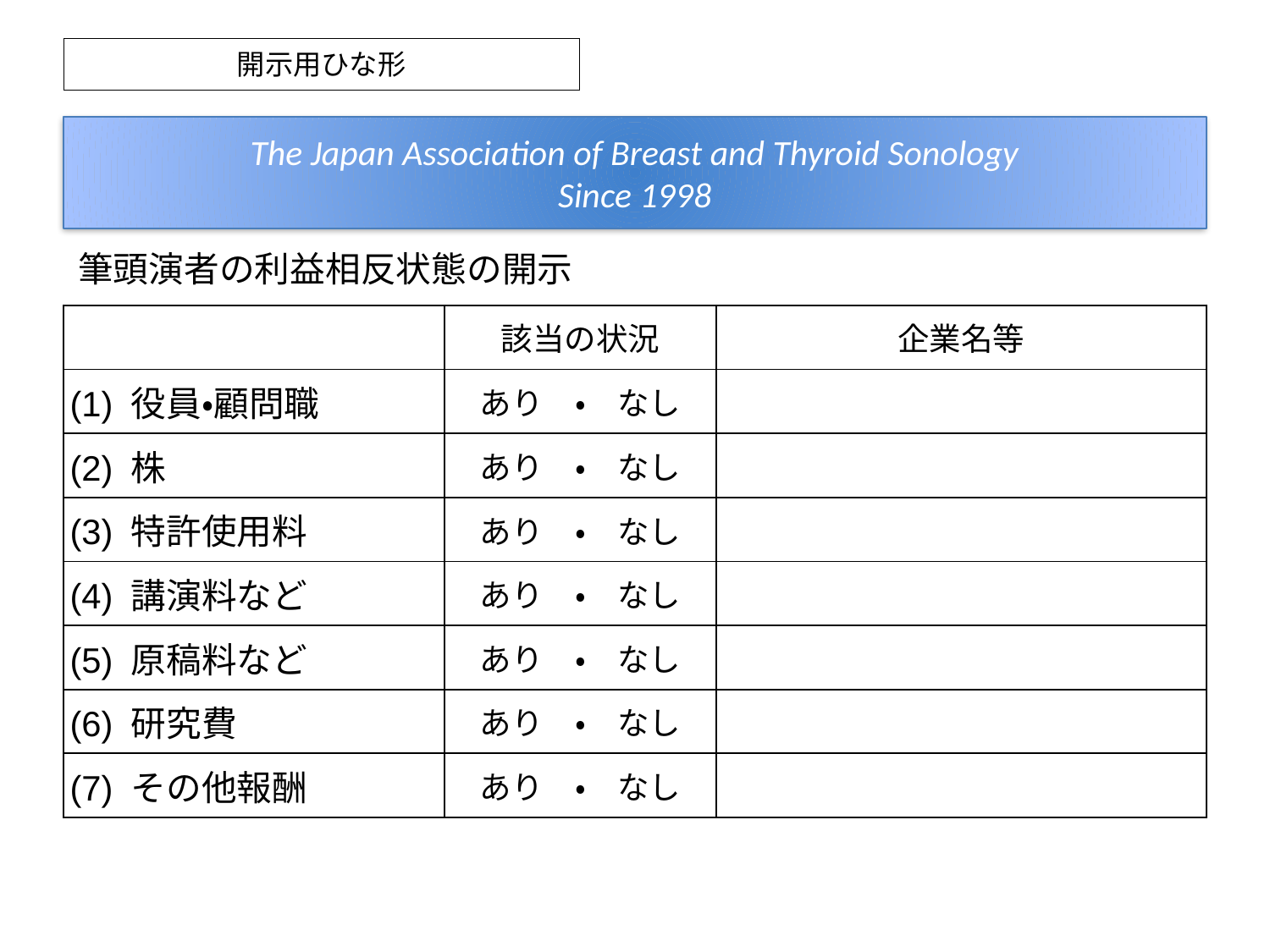

# 開示用ひな形
The Japan Association of Breast and Thyroid Sonology
Since 1998
筆頭演者の利益相反状態の開示
|  | 該当の状況 | 企業名等 |
| --- | --- | --- |
| (1) 役員・顧問職 | あり　・　なし |  |
| (2) 株 | あり　・　なし |  |
| (3) 特許使用料 | あり　・　なし |  |
| (4) 講演料など | あり　・　なし |  |
| (5) 原稿料など | あり　・　なし |  |
| (6) 研究費 | あり　・　なし |  |
| (7) その他報酬 | あり　・　なし |  |